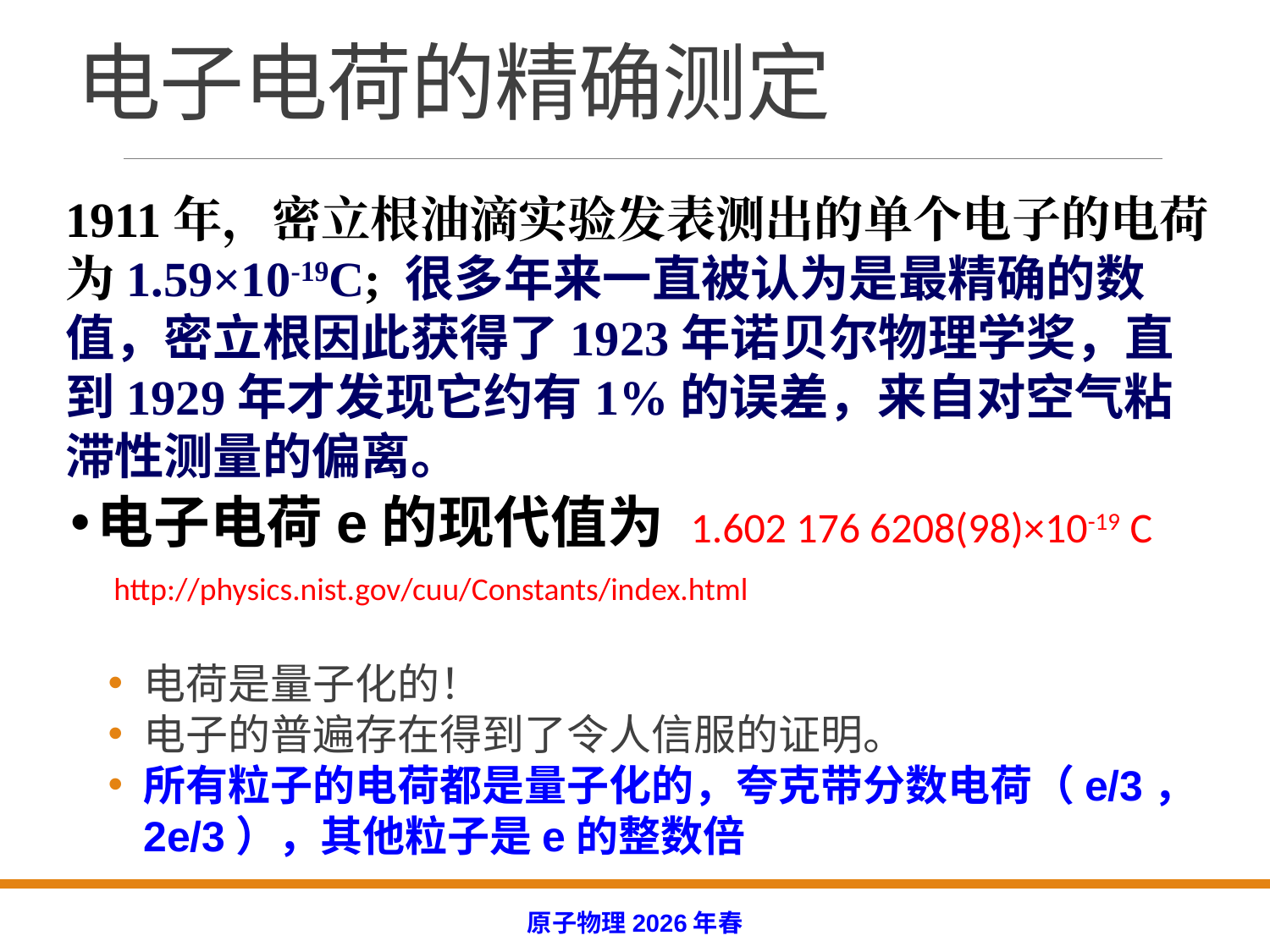

# 电子电荷的精确测定
1911年，密立根油滴实验发表测出的单个电子的电荷为1.59×10-19C; 很多年来一直被认为是最精确的数值，密立根因此获得了1923年诺贝尔物理学奖，直到1929年才发现它约有1%的误差，来自对空气粘滞性测量的偏离。
电子电荷e的现代值为 1.602 176 6208(98)×10-19 C
      http://physics.nist.gov/cuu/Constants/index.html
电荷是量子化的！
电子的普遍存在得到了令人信服的证明。
所有粒子的电荷都是量子化的，夸克带分数电荷（e/3，2e/3），其他粒子是e的整数倍
原子物理2026年春
24